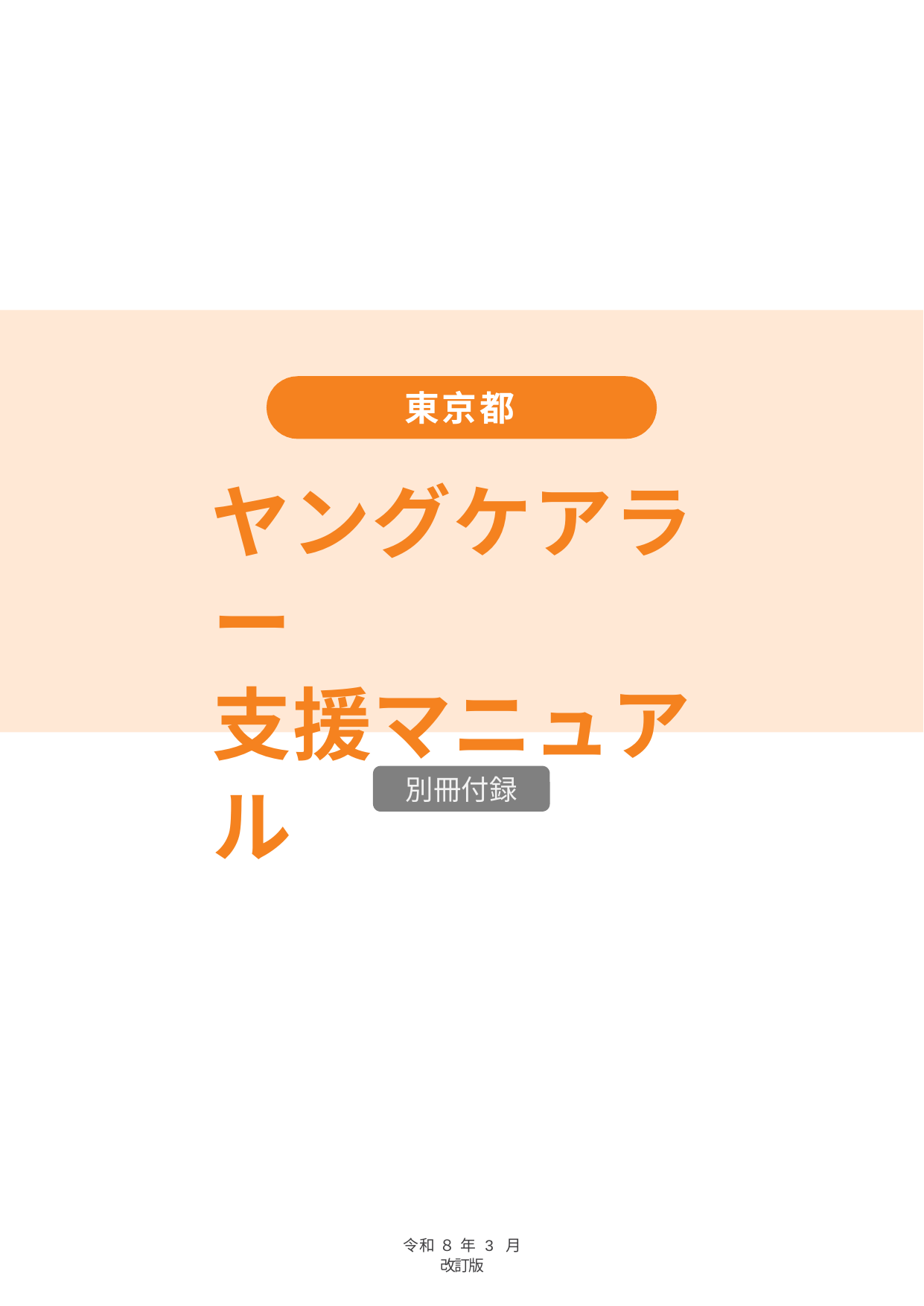

東京都
ヤングケアラー
支援マニュアル
別冊付録
令和 ８ 年 3  月
改訂版